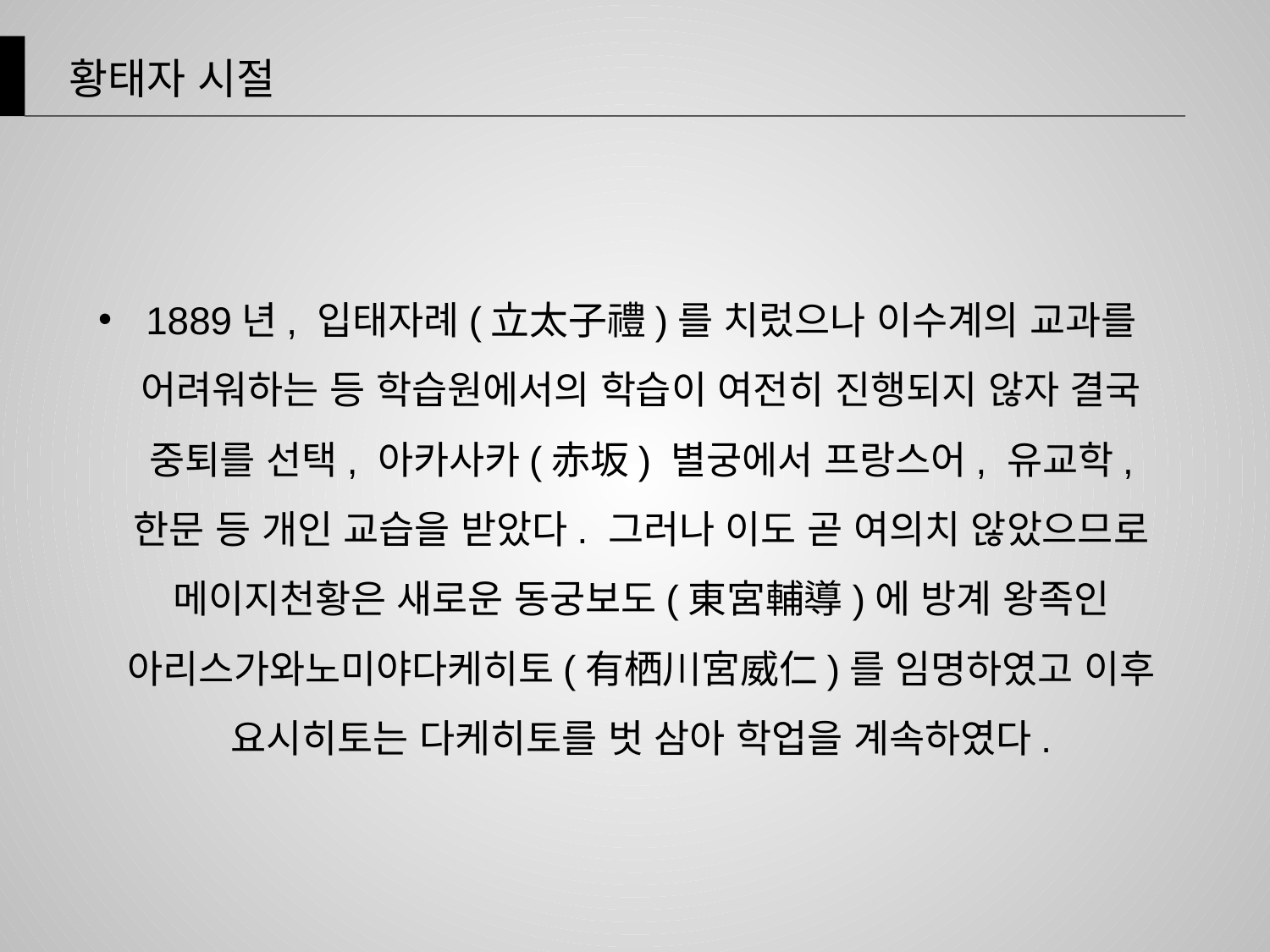

황태자 시절
1889년, 입태자례(立太子禮)를 치렀으나 이수계의 교과를 어려워하는 등 학습원에서의 학습이 여전히 진행되지 않자 결국 중퇴를 선택, 아카사카(赤坂) 별궁에서 프랑스어, 유교학, 한문 등 개인 교습을 받았다. 그러나 이도 곧 여의치 않았으므로 메이지천황은 새로운 동궁보도(東宮輔導)에 방계 왕족인 아리스가와노미야다케히토(有栖川宮威仁)를 임명하였고 이후 요시히토는 다케히토를 벗 삼아 학업을 계속하였다.